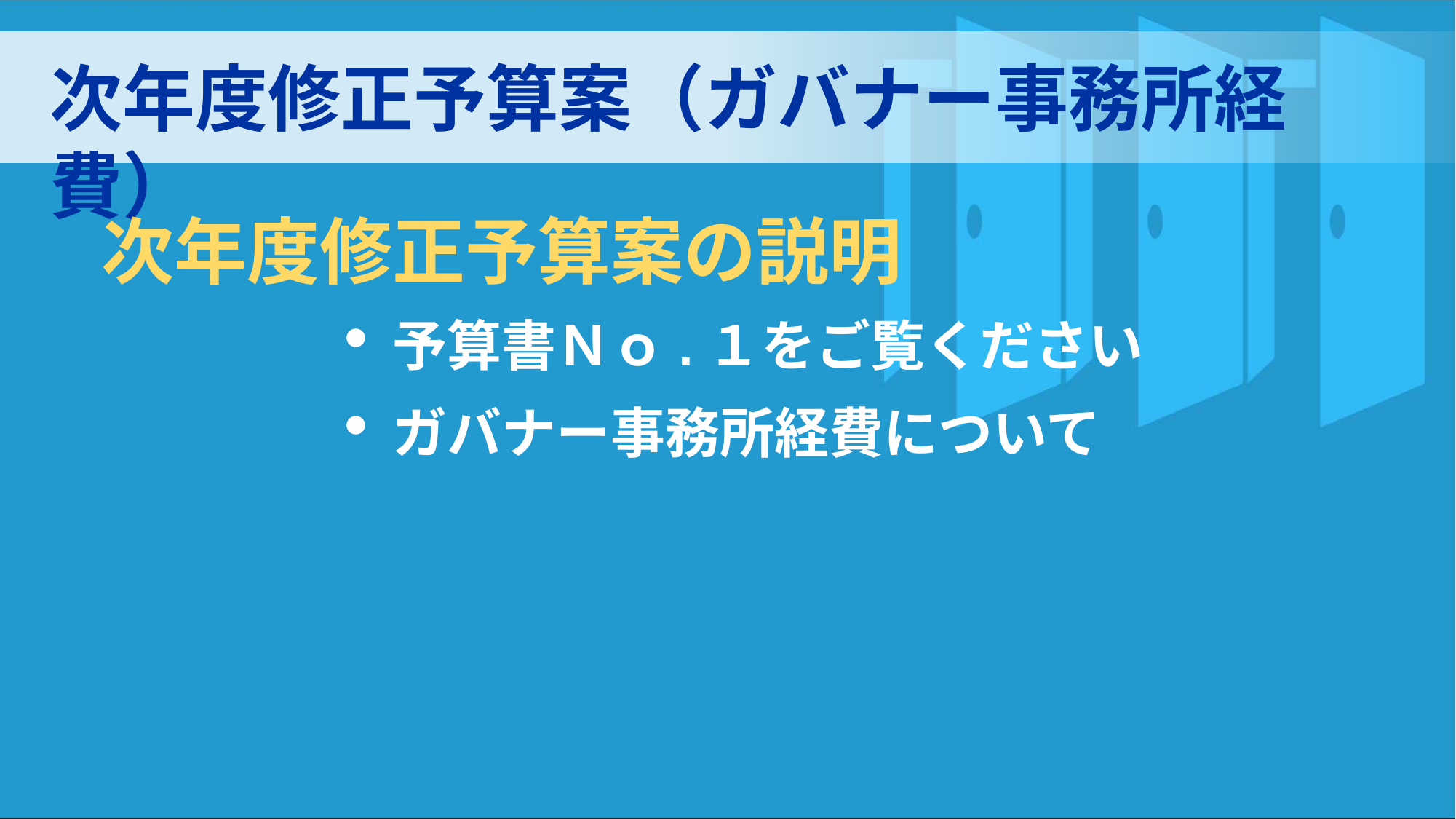

次年度修正予算案（ガバナー事務所経費）
次年度修正予算案の説明
　　　・予算書Ｎｏ.１をご覧ください
　　　　・ガバナー事務所経費について

RIの柔軟性・多様性

自らの地区・クラブ・委員会の
立ち位置を知る